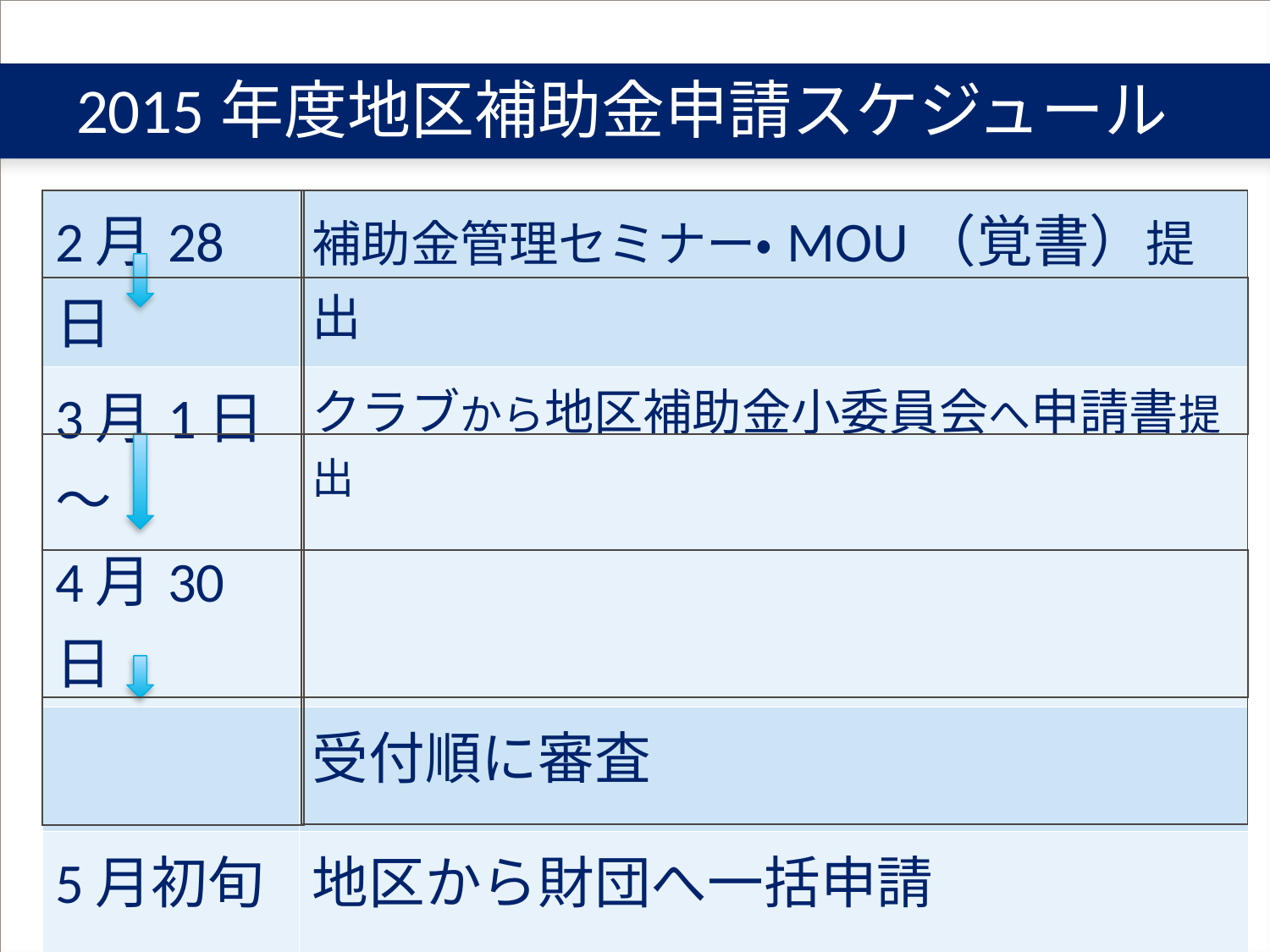

# 2015年度地区補助金申請スケジュール
| 2月28日 | 補助金管理セミナー・MOU（覚書）提出 |
| --- | --- |
| 3月1日～ 4月30日 | クラブから地区補助金小委員会へ申請書提出 |
|  | 受付順に審査 |
| 5月初旬 | 地区から財団へ一括申請 |
| 7月以降 | 財団より着金後、クラブへ補助金配分 |
|  |
| --- |
|  |
| --- |
|  |  |
| --- | --- |
|  |  |
|  |  |
|  |  |
|  |  |

|  |
| --- |

|  |
| --- |